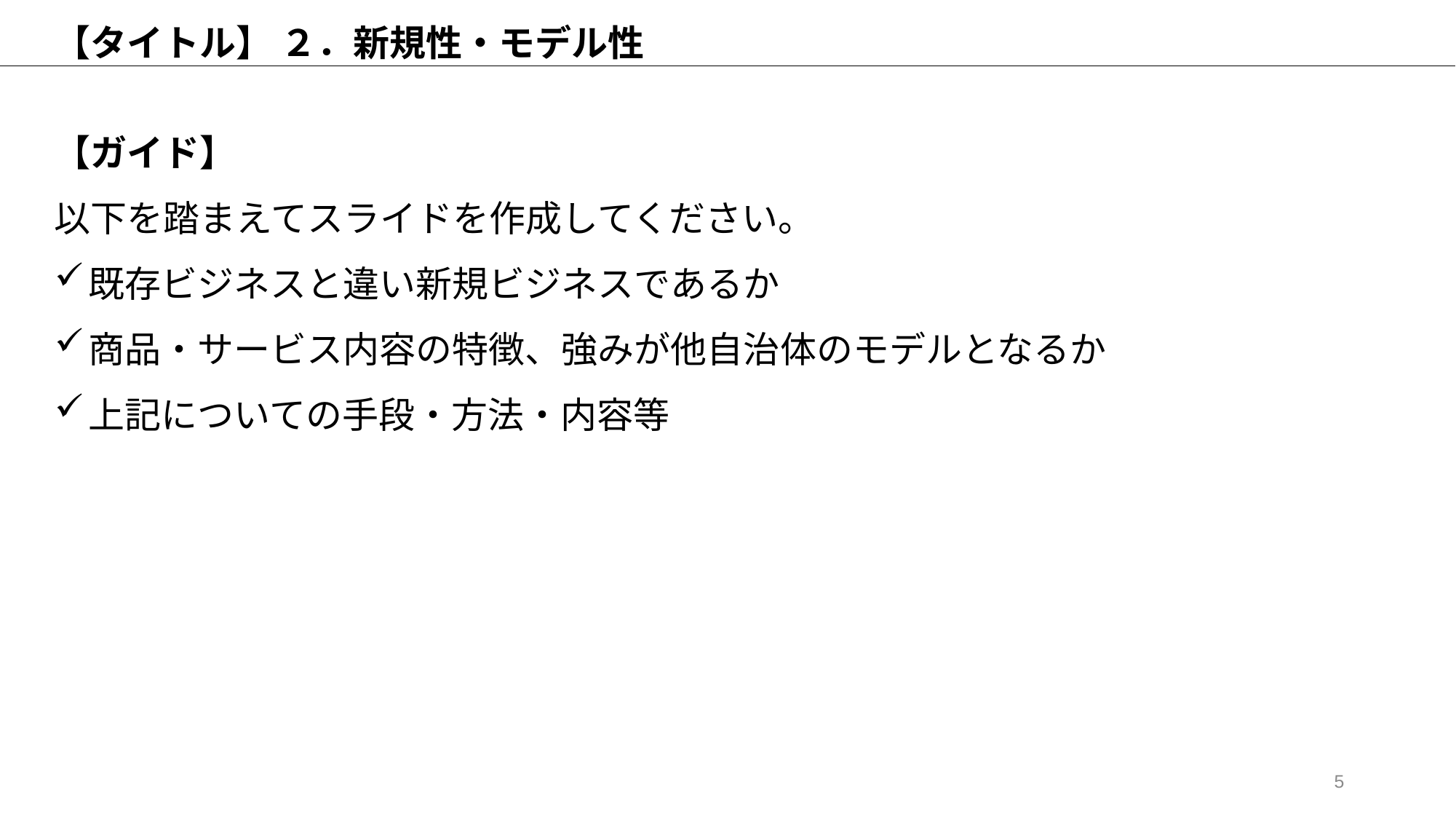

【タイトル】 ２．新規性・モデル性
【ガイド】
以下を踏まえてスライドを作成してください。
既存ビジネスと違い新規ビジネスであるか
商品・サービス内容の特徴、強みが他自治体のモデルとなるか
上記についての手段・方法・内容等

5